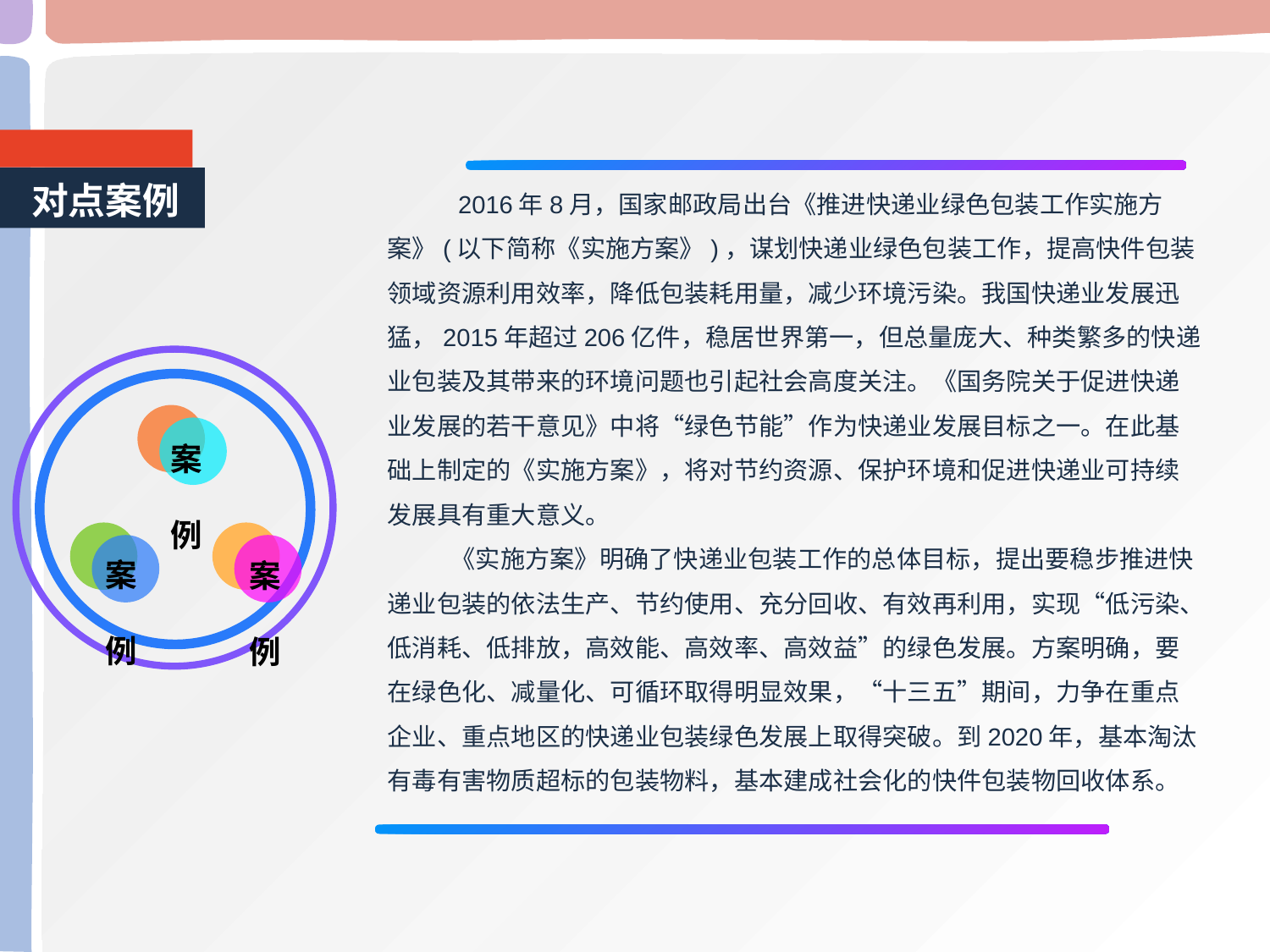

2016年8月，国家邮政局出台《推进快递业绿色包装工作实施方案》(以下简称《实施方案》)，谋划快递业绿色包装工作，提高快件包装领域资源利用效率，降低包装耗用量，减少环境污染。我国快递业发展迅猛，2015年超过206亿件，稳居世界第一，但总量庞大、种类繁多的快递业包装及其带来的环境问题也引起社会高度关注。《国务院关于促进快递业发展的若干意见》中将“绿色节能”作为快递业发展目标之一。在此基础上制定的《实施方案》，将对节约资源、保护环境和促进快递业可持续发展具有重大意义。
《实施方案》明确了快递业包装工作的总体目标，提出要稳步推进快递业包装的依法生产、节约使用、充分回收、有效再利用，实现“低污染、低消耗、低排放，高效能、高效率、高效益”的绿色发展。方案明确，要在绿色化、减量化、可循环取得明显效果，“十三五”期间，力争在重点企业、重点地区的快递业包装绿色发展上取得突破。到2020年，基本淘汰有毒有害物质超标的包装物料，基本建成社会化的快件包装物回收体系。
对点案例

案  例

案  例
案  例